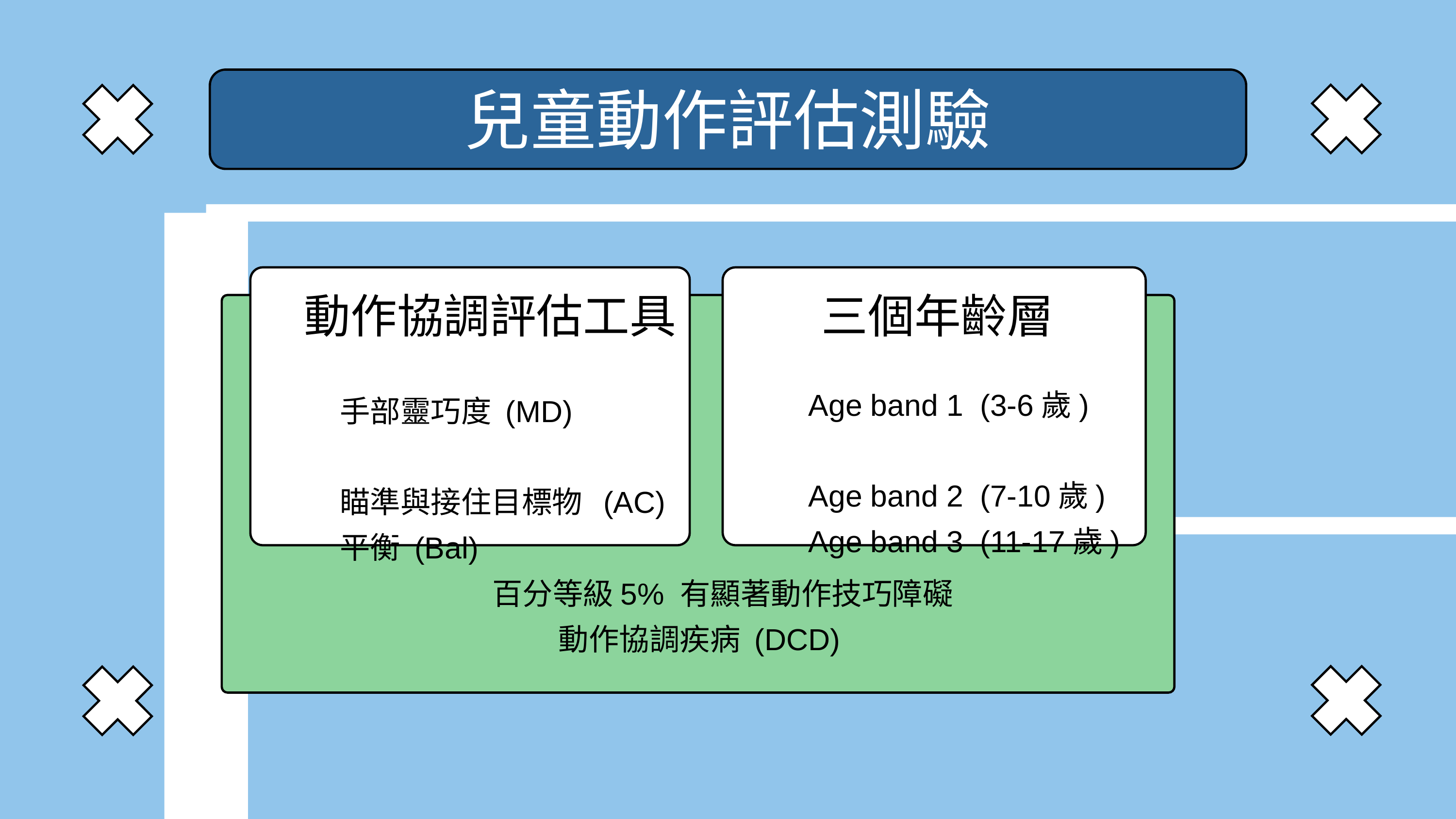

兒童動作評估測驗

動作協調評估工具
三個年齡層

Age band 1  (3-6歲)
Age band 2  (7-10歲)
Age band 3  (11-17歲)

手部靈巧度 (MD)
瞄準與接住目標物  (AC)
平衡 (Bal)

百分等級5% 有顯著動作技巧障礙
                  動作協調疾病 (DCD)